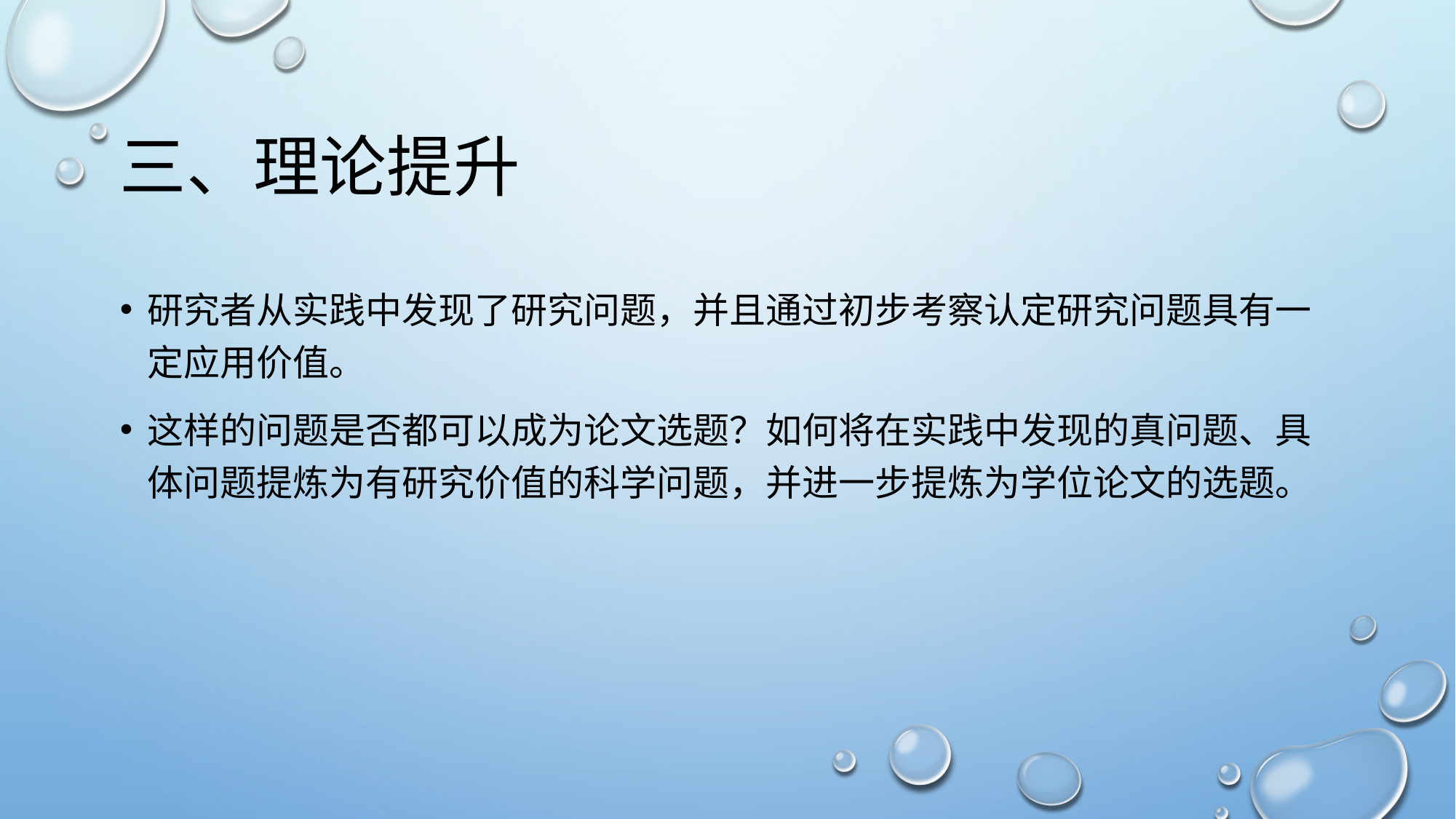

# 三、理论提升
研究者从实践中发现了研究问题，并且通过初步考察认定研究问题具有一定应用价值。
这样的问题是否都可以成为论文选题？如何将在实践中发现的真问题、具体问题提炼为有研究价值的科学问题，并进一步提炼为学位论文的选题。